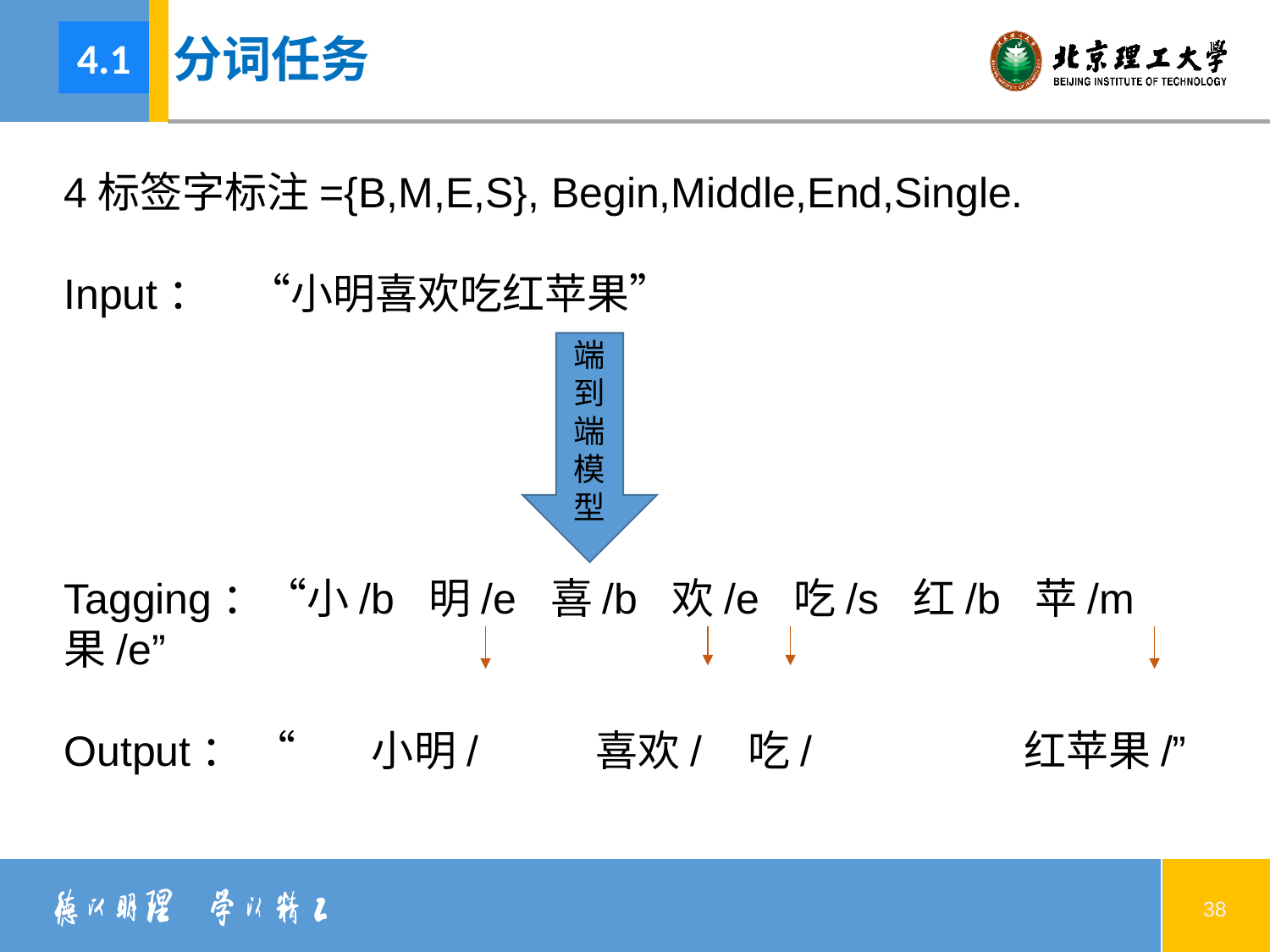

4.1
分词任务
4标签字标注={B,M,E,S}, Begin,Middle,End,Single.

Input：    “小明喜欢吃红苹果”

Tagging：“小/b  明/e  喜/b  欢/e  吃/s  红/b  苹/m  果/e”

Output： “        小明/         喜欢/   吃/                 红苹果/”
端到端模型